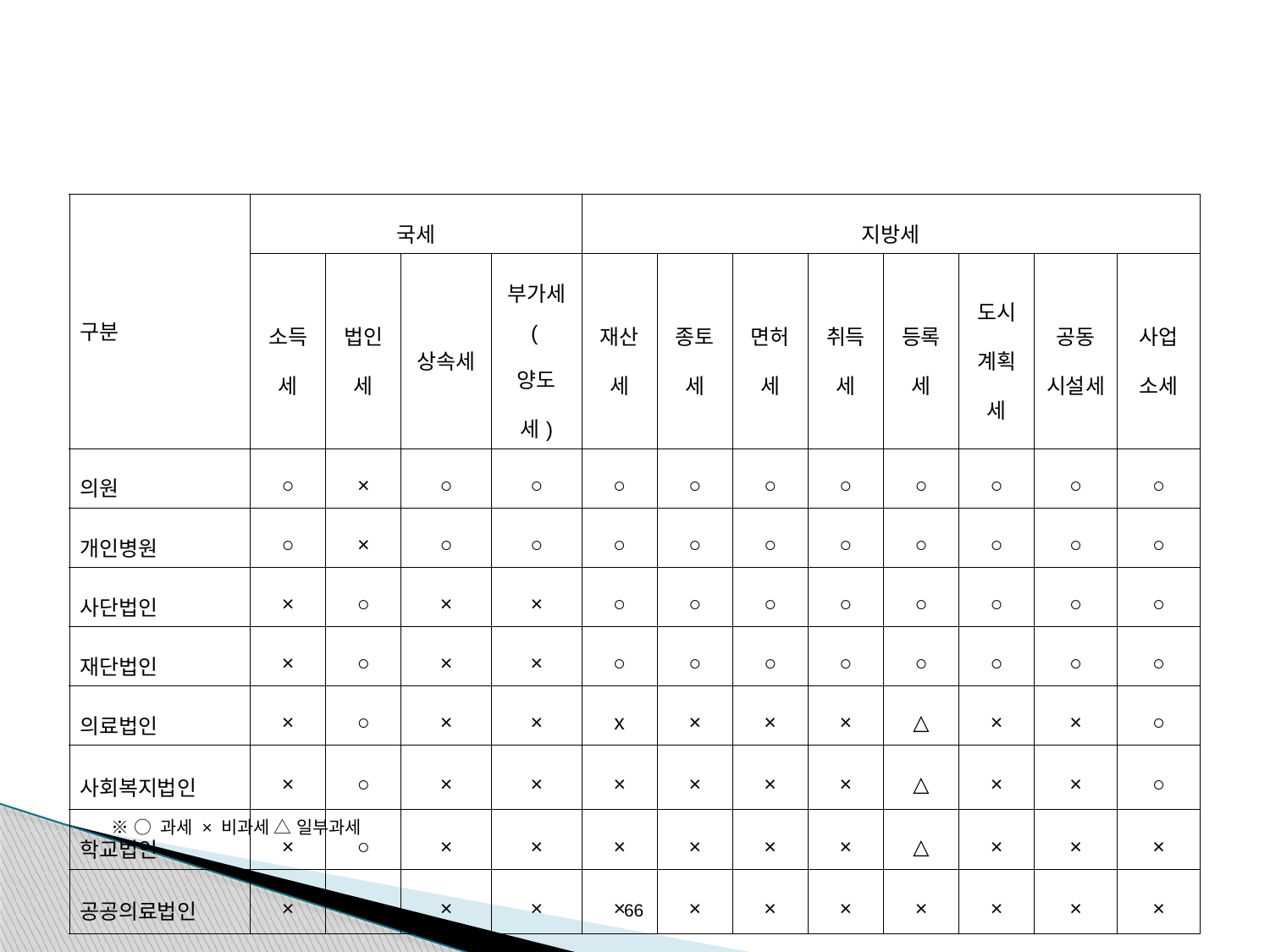

| 구분 | 국세 |  |  |  | 지방세 |  |  |  |  |  |  |  |
| --- | --- | --- | --- | --- | --- | --- | --- | --- | --- | --- | --- | --- |
|  | 소득세 | 법인세 | 상속세 | 부가세 (양도세) | 재산세 | 종토세 | 면허세 | 취득세 | 등록세 | 도시 계획세 | 공동 시설세 | 사업 소세 |
| 의원 | ○ | × | ○ | ○ | ○ | ○ | ○ | ○ | ○ | ○ | ○ | ○ |
| 개인병원 | ○ | × | ○ | ○ | ○ | ○ | ○ | ○ | ○ | ○ | ○ | ○ |
| 사단법인 | × | ○ | × | × | ○ | ○ | ○ | ○ | ○ | ○ | ○ | ○ |
| 재단법인 | × | ○ | × | × | ○ | ○ | ○ | ○ | ○ | ○ | ○ | ○ |
| 의료법인 | × | ○ | × | × | x | × | × | × | △ | × | × | ○ |
| 사회복지법인 | × | ○ | × | × | × | × | × | × | △ | × | × | ○ |
| 학교법인 | × | ○ | × | × | × | × | × | × | △ | × | × | × |
| 공공의료법인 | × | ○ | × | × | × | × | × | × | × | × | × | × |
※ ○ 과세 × 비과세 △ 일부과세

66